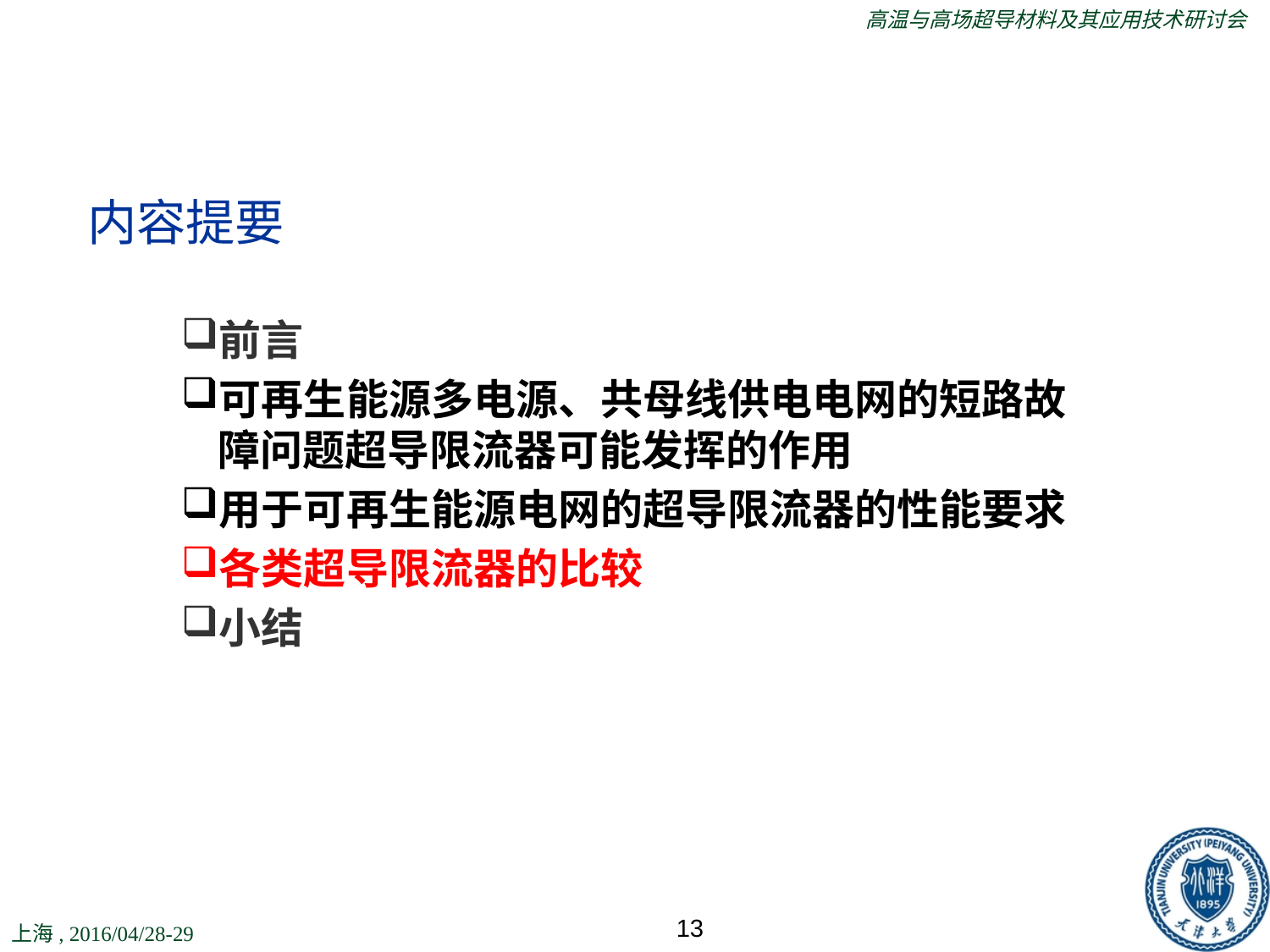

内容提要
前言
可再生能源多电源、共母线供电电网的短路故障问题超导限流器可能发挥的作用
用于可再生能源电网的超导限流器的性能要求
各类超导限流器的比较
小结
13